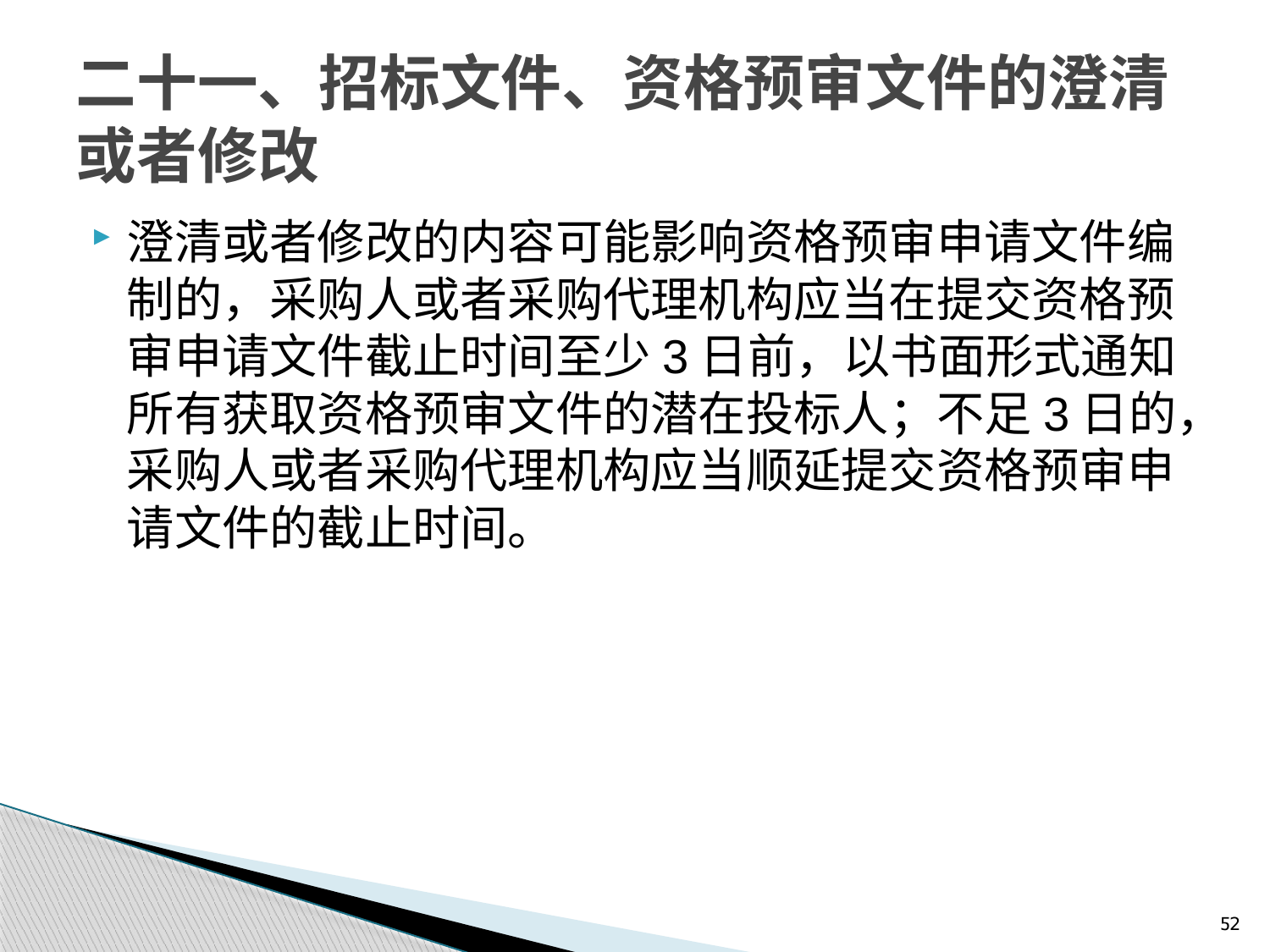

# 二十一、招标文件、资格预审文件的澄清或者修改
澄清或者修改的内容可能影响资格预审申请文件编制的，采购人或者采购代理机构应当在提交资格预审申请文件截止时间至少3日前，以书面形式通知所有获取资格预审文件的潜在投标人；不足3日的，采购人或者采购代理机构应当顺延提交资格预审申请文件的截止时间。
52